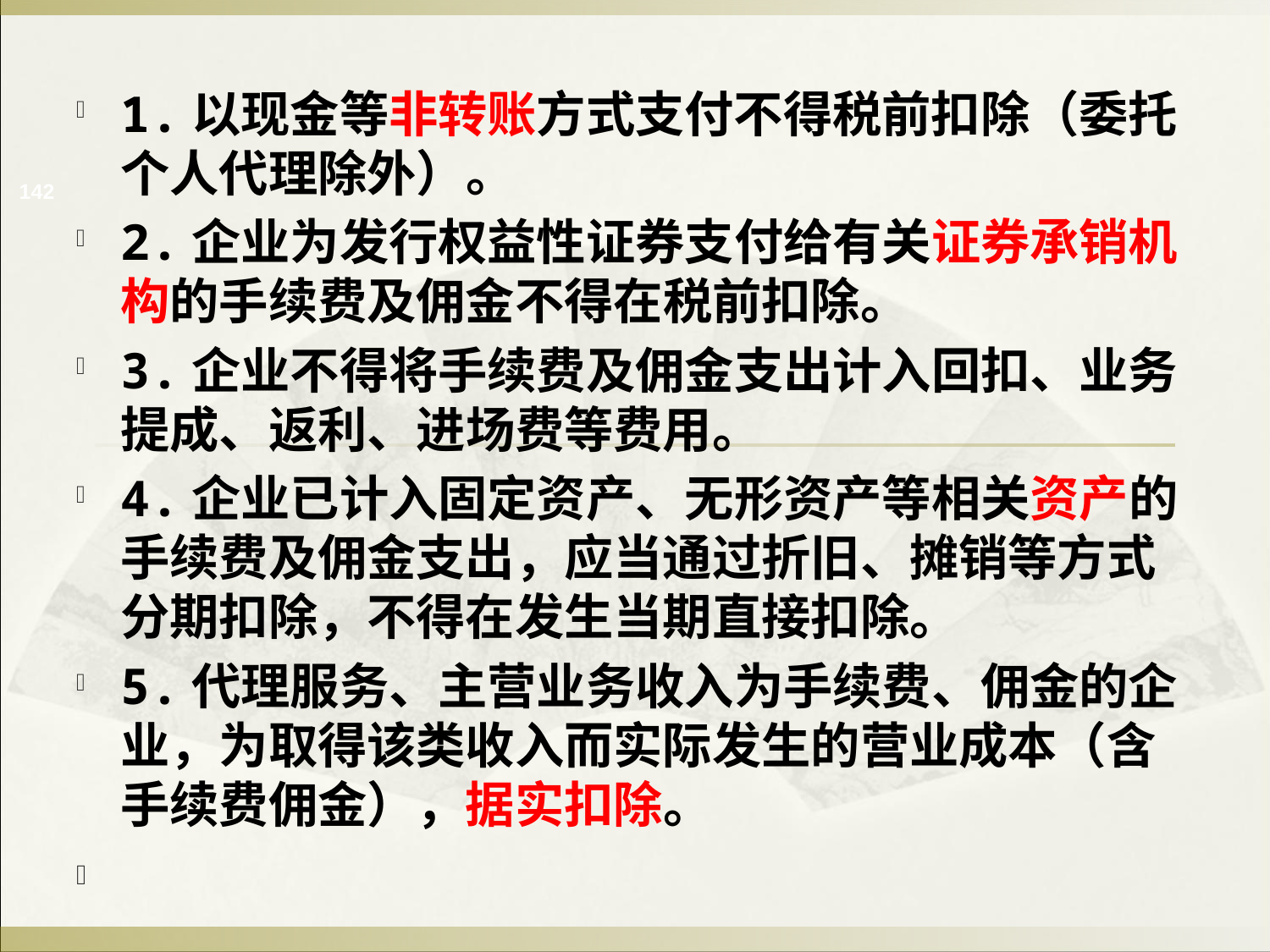

1.以现金等非转账方式支付不得税前扣除（委托个人代理除外）。
2.企业为发行权益性证券支付给有关证券承销机构的手续费及佣金不得在税前扣除。
3.企业不得将手续费及佣金支出计入回扣、业务提成、返利、进场费等费用。
4.企业已计入固定资产、无形资产等相关资产的手续费及佣金支出，应当通过折旧、摊销等方式分期扣除，不得在发生当期直接扣除。
5.代理服务、主营业务收入为手续费、佣金的企业，为取得该类收入而实际发生的营业成本（含手续费佣金），据实扣除。

142